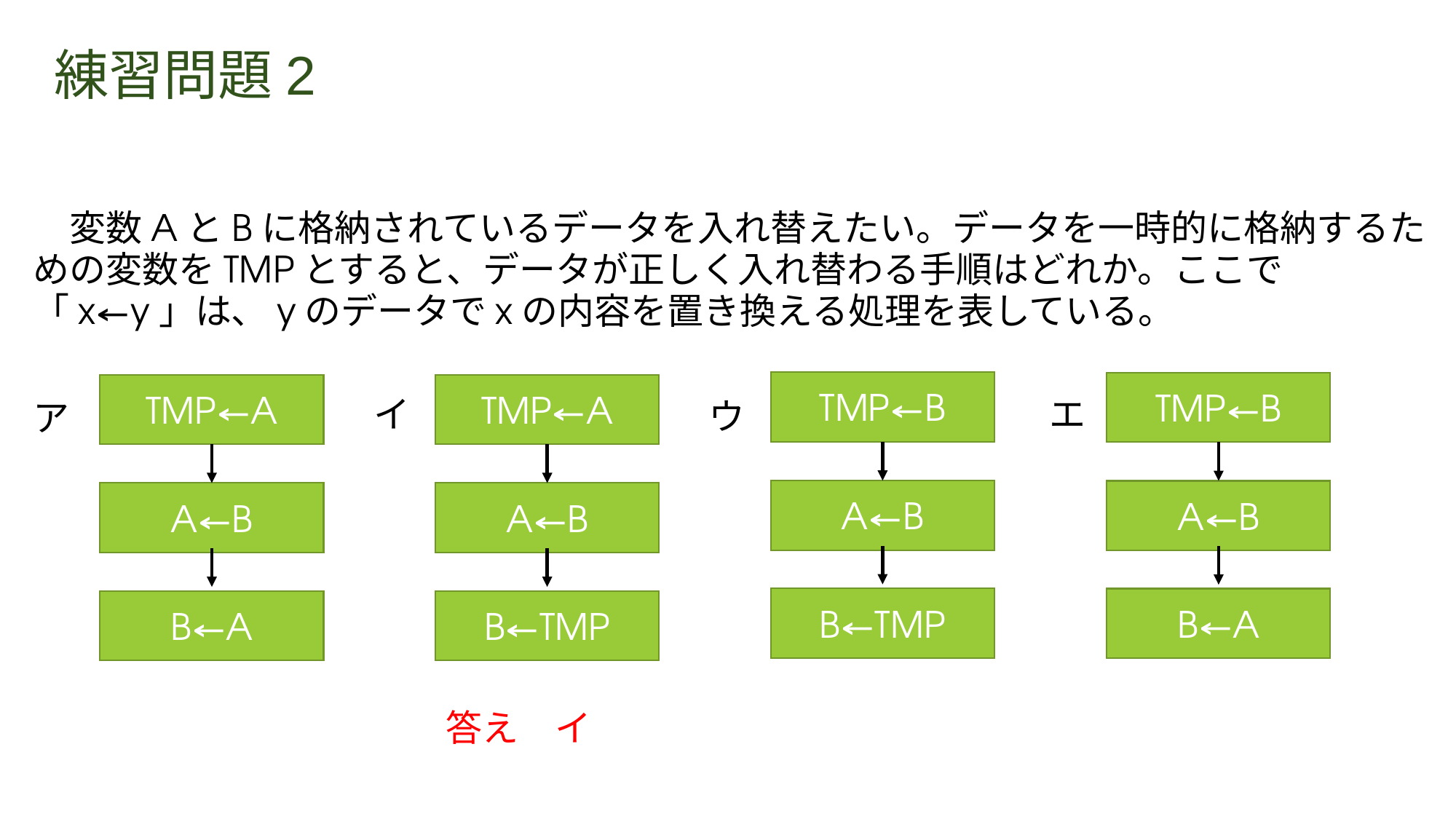

# 練習問題2
　変数AとBに格納されているデータを入れ替えたい。データを一時的に格納するための変数をTMPとすると、データが正しく入れ替わる手順はどれか。ここで「x←y」は、yのデータでxの内容を置き換える処理を表している。
TMP←B
A←B
B←TMP
TMP←B
A←B
B←A
TMP←A
A←B
B←A
TMP←A
A←B
B←TMP
イ
エ
ウ
ア
答え　イ